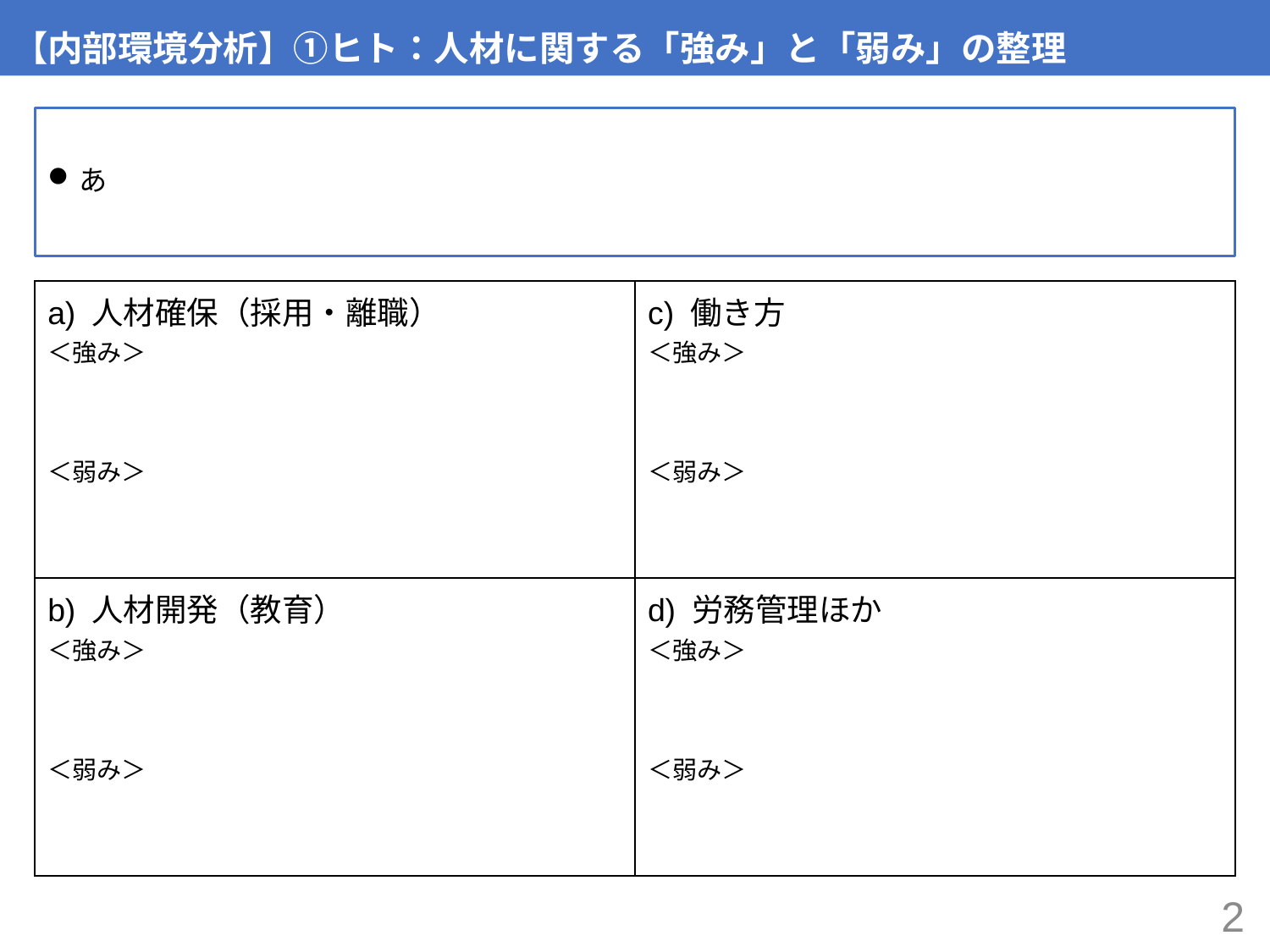

# 【内部環境分析】①ヒト：人材に関する「強み」と「弱み」の整理
あ
| a) 人材確保（採用・離職） ＜強み＞ ＜弱み＞ | c) 働き方 ＜強み＞ ＜弱み＞ |
| --- | --- |
| b) 人材開発（教育） ＜強み＞ ＜弱み＞ | d) 労務管理ほか ＜強み＞ ＜弱み＞ |
2